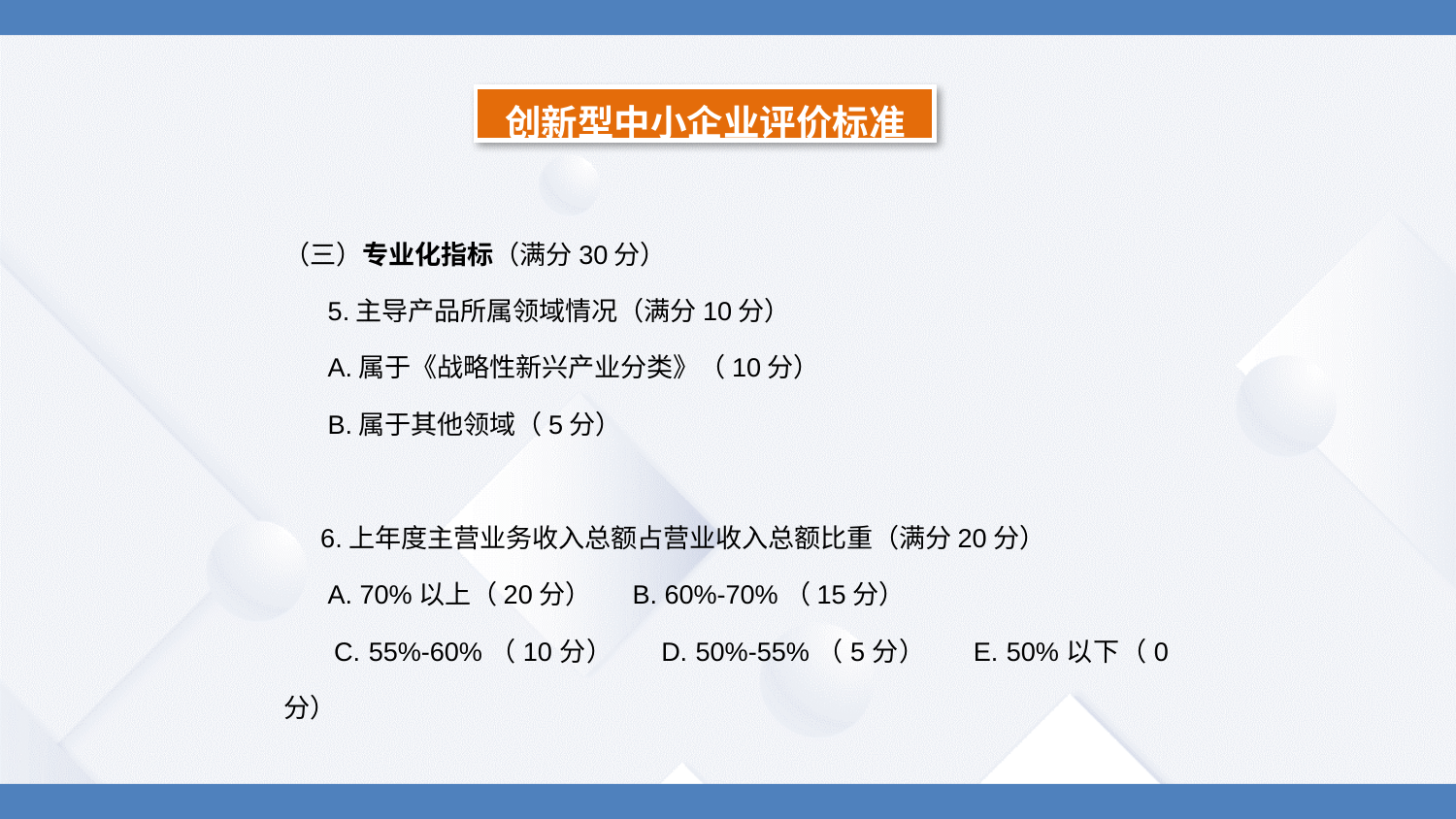

创新型中小企业评价标准

（三）专业化指标（满分30分）
      5.主导产品所属领域情况（满分10分）
      A.属于《战略性新兴产业分类》（10分）
      B.属于其他领域（5分）

     6.上年度主营业务收入总额占营业收入总额比重（满分20分）
      A. 70%以上（20分）      B. 60%-70%（15分）
      C. 55%-60%（10分）      D. 50%-55%（5分）      E. 50%以下（0分）